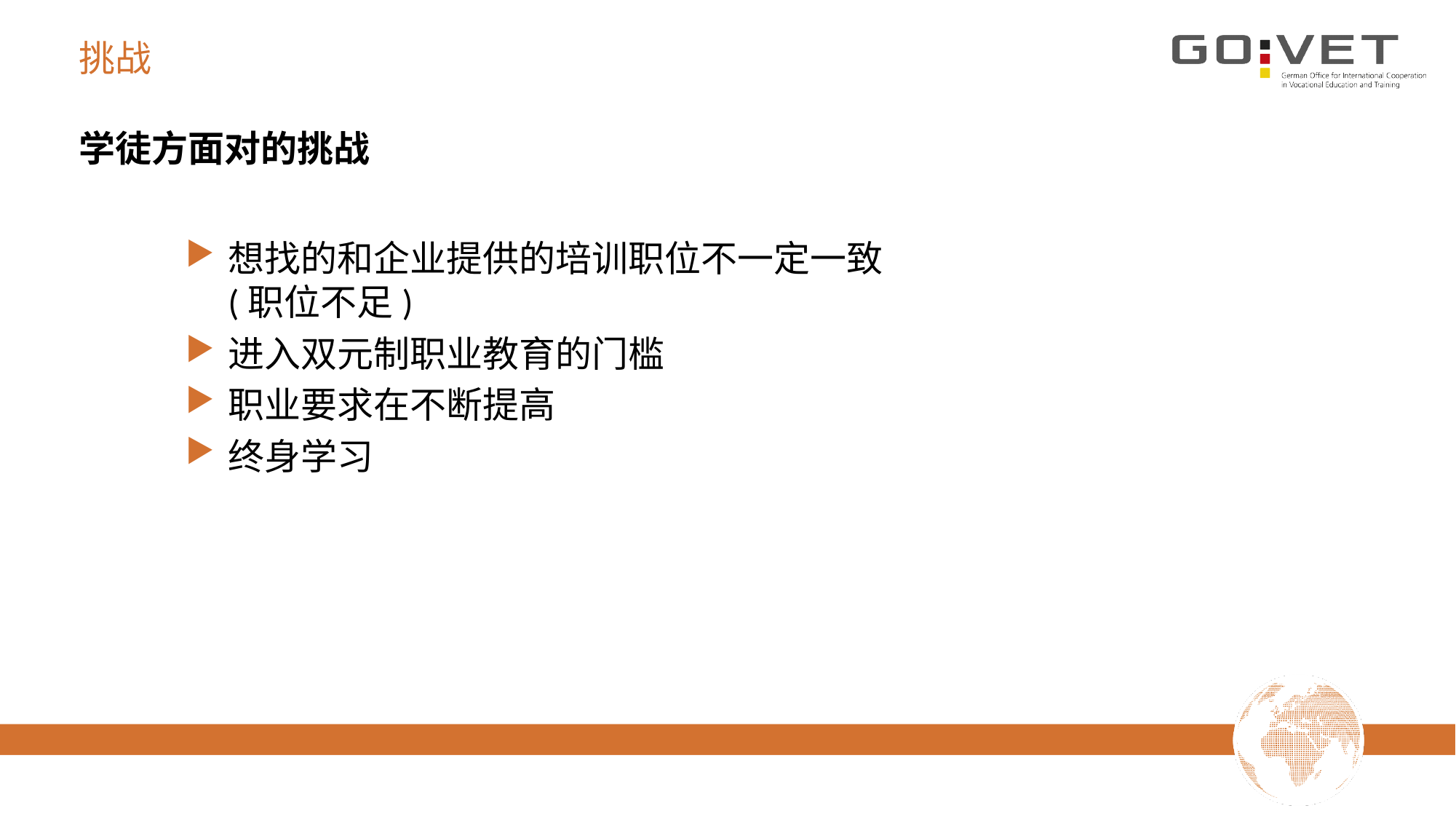

# 挑战
学徒方面对的挑战

想找的和企业提供的培训职位不一定一致
(职位不足)
进入双元制职业教育的门槛
职业要求在不断提高
终身学习